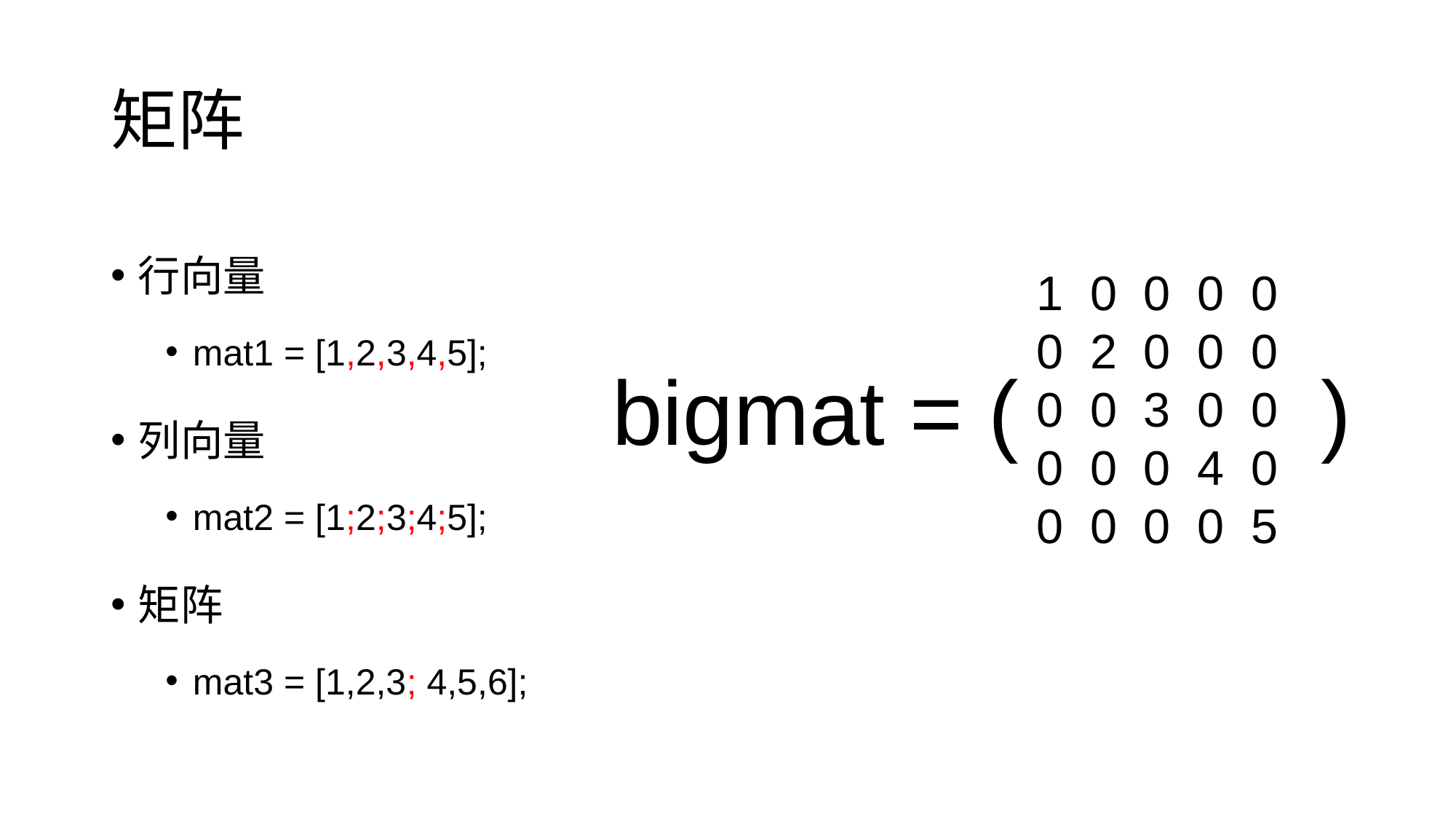

# 矩阵
行向量
mat1 = [1,2,3,4,5];
列向量
mat2 = [1;2;3;4;5];
矩阵
mat3 = [1,2,3; 4,5,6];

1  0  0  0  0
0  2  0  0  0
0  0  3  0  0
0  0  0  4  0
0  0  0  0  5
bigmat = (            )